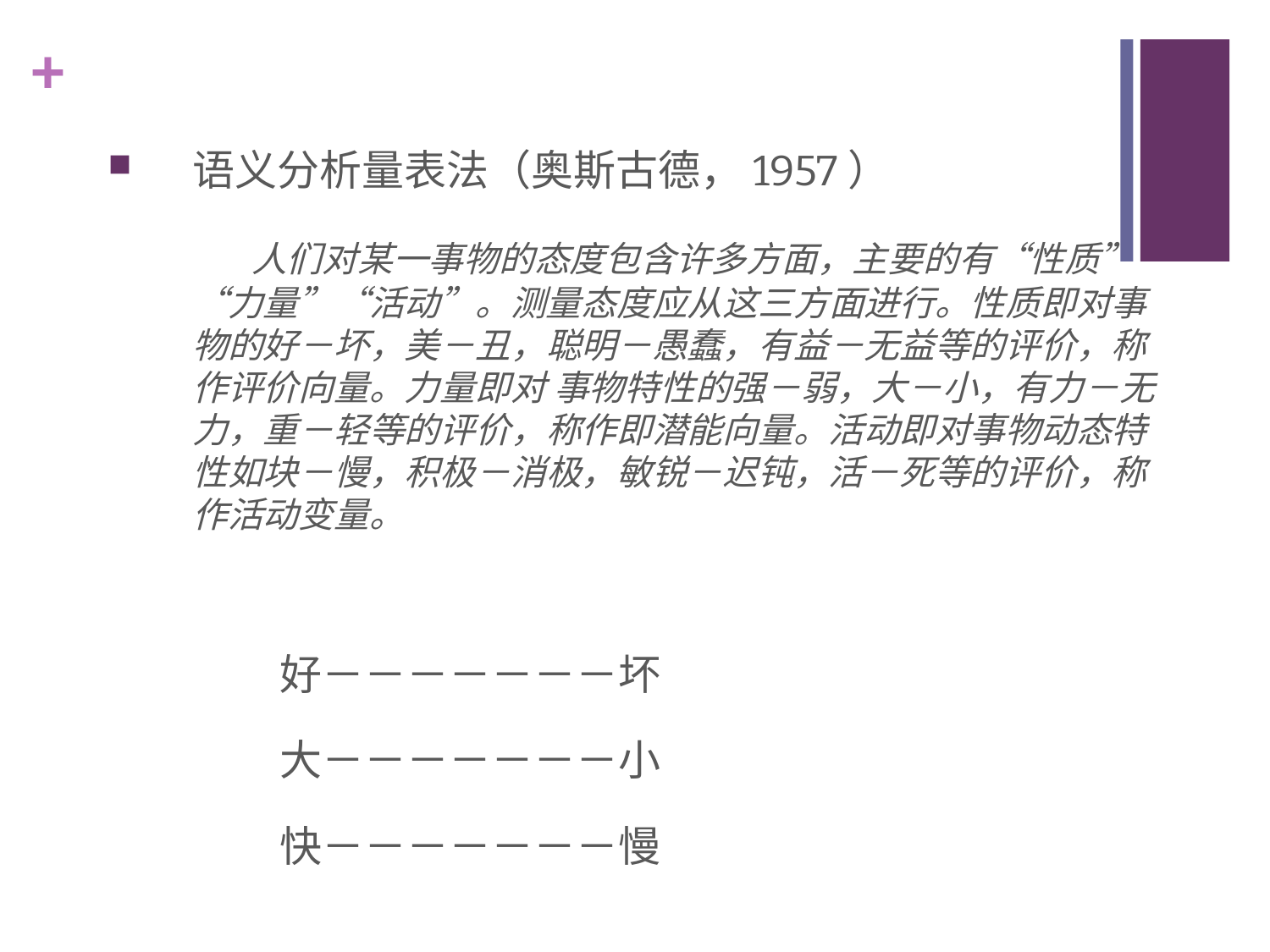

语义分析量表法（奥斯古德，1957）
              人们对某一事物的态度包含许多方面，主要的有“性质”“力量”“活动”。测量态度应从这三方面进行。性质即对事物的好－坏，美－丑，聪明－愚蠢，有益－无益等的评价，称作评价向量。力量即对 事物特性的强－弱，大－小，有力－无力，重－轻等的评价，称作即潜能向量。活动即对事物动态特性如块－慢，积极－消极，敏锐－迟钝，活－死等的评价，称作活动变量。

                 好－－－－－－－坏
                 大－－－－－－－小
                 快－－－－－－－慢